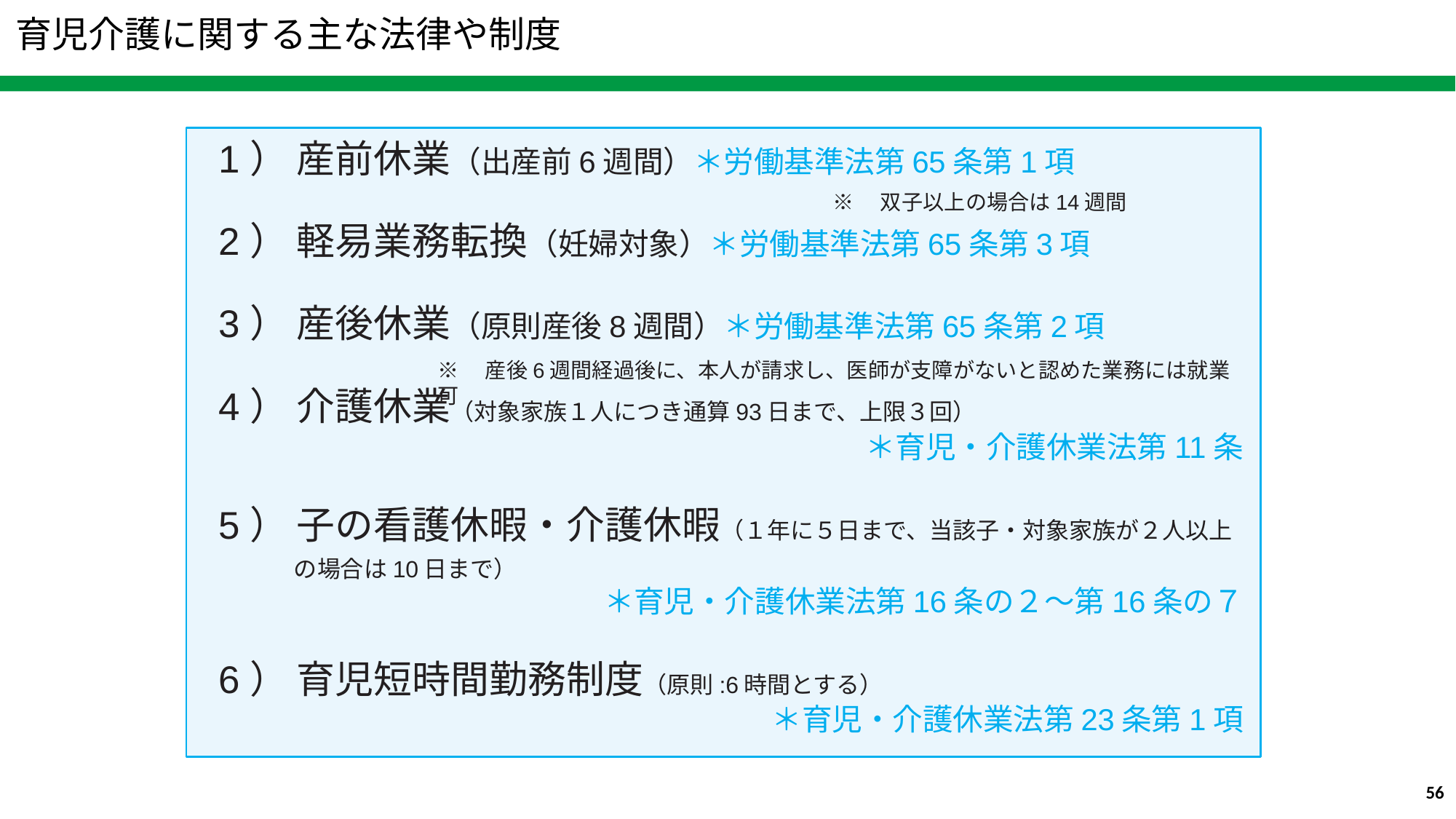

育児介護に関する主な法律や制度

1） 産前休業（出産前6週間）＊労働基準法第65条第1項
2） 軽易業務転換（妊婦対象）＊労働基準法第65条第3項
3） 産後休業（原則産後8週間）＊労働基準法第65条第2項
4） 介護休業（対象家族１人につき通算93日まで、上限３回）
＊育児・介護休業法第11条
5） 子の看護休暇・介護休暇（１年に５日まで、当該子・対象家族が２人以上
　　　 の場合は10日まで）
＊育児・介護休業法第16条の２～第16条の７
6） 育児短時間勤務制度（原則:6時間とする）
＊育児・介護休業法第23条第1項
※　双子以上の場合は14週間
※　産後6週間経過後に、本人が請求し、医師が支障がないと認めた業務には就業可
56